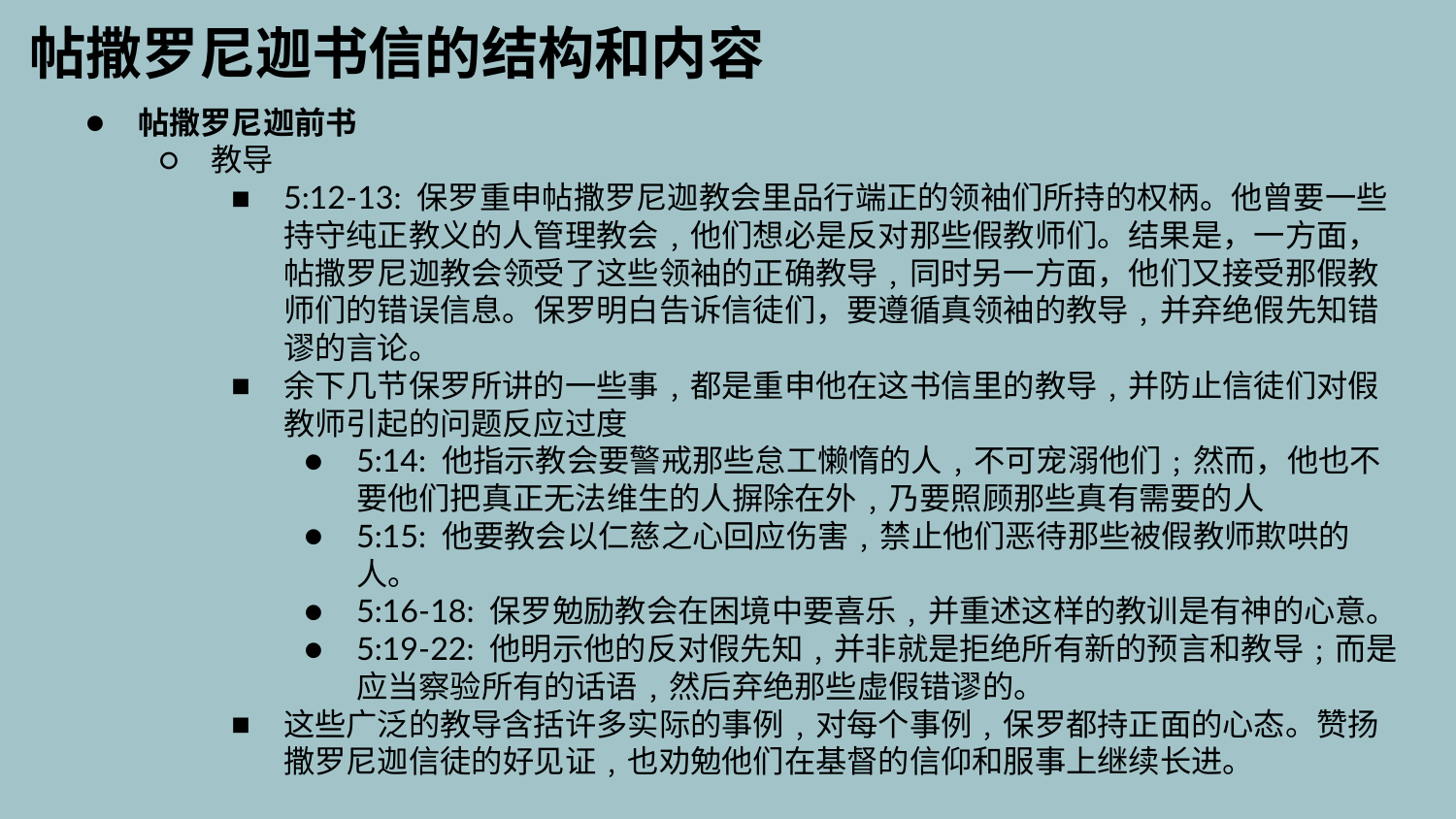

帖撒罗尼迦书信的结构和内容
帖撒罗尼迦前书
教导
5:12-13: 保罗重申帖撒罗尼迦教会里品行端正的领袖们所持的权柄。他曾要一些持守纯正教义的人管理教会﹐他们想必是反对那些假教师们。结果是，一方面，帖撒罗尼迦教会领受了这些领袖的正确教导﹐同时另一方面，他们又接受那假教师们的错误信息。保罗明白告诉信徒们，要遵循真领袖的教导﹐并弃绝假先知错谬的言论。
余下几节保罗所讲的一些事﹐都是重申他在这书信里的教导﹐并防止信徒们对假教师引起的问题反应过度
5:14: 他指示教会要警戒那些怠工懒惰的人﹐不可宠溺他们﹔然而，他也不要他们把真正无法维生的人摒除在外﹐乃要照顾那些真有需要的人
5:15: 他要教会以仁慈之心回应伤害﹐禁止他们恶待那些被假教师欺哄的人。
5:16-18: 保罗勉励教会在困境中要喜乐﹐并重述这样的教训是有神的心意。
5:19-22: 他明示他的反对假先知﹐并非就是拒绝所有新的预言和教导﹔而是应当察验所有的话语﹐然后弃绝那些虚假错谬的。
这些广泛的教导含括许多实际的事例﹐对每个事例﹐保罗都持正面的心态。赞扬撒罗尼迦信徒的好见证﹐也劝勉他们在基督的信仰和服事上继续长进。